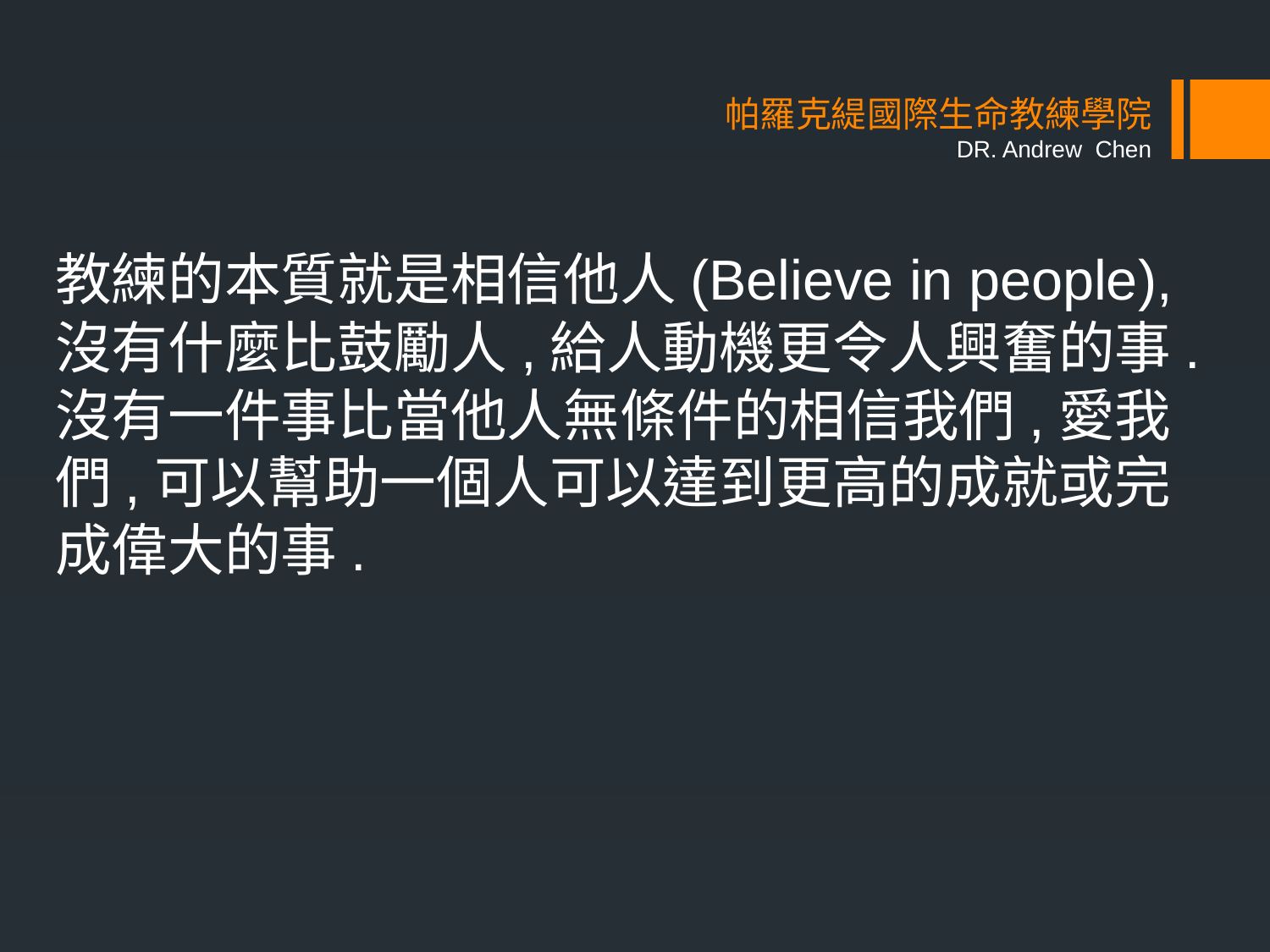

# 帕羅克緹國際生命教練學院 DR. Andrew  Chen

教練的本質就是相信他人(Believe in people),沒有什麼比鼓勵人,給人動機更令人興奮的事.沒有一件事比當他人無條件的相信我們,愛我們,可以幫助一個人可以達到更高的成就或完成偉大的事.